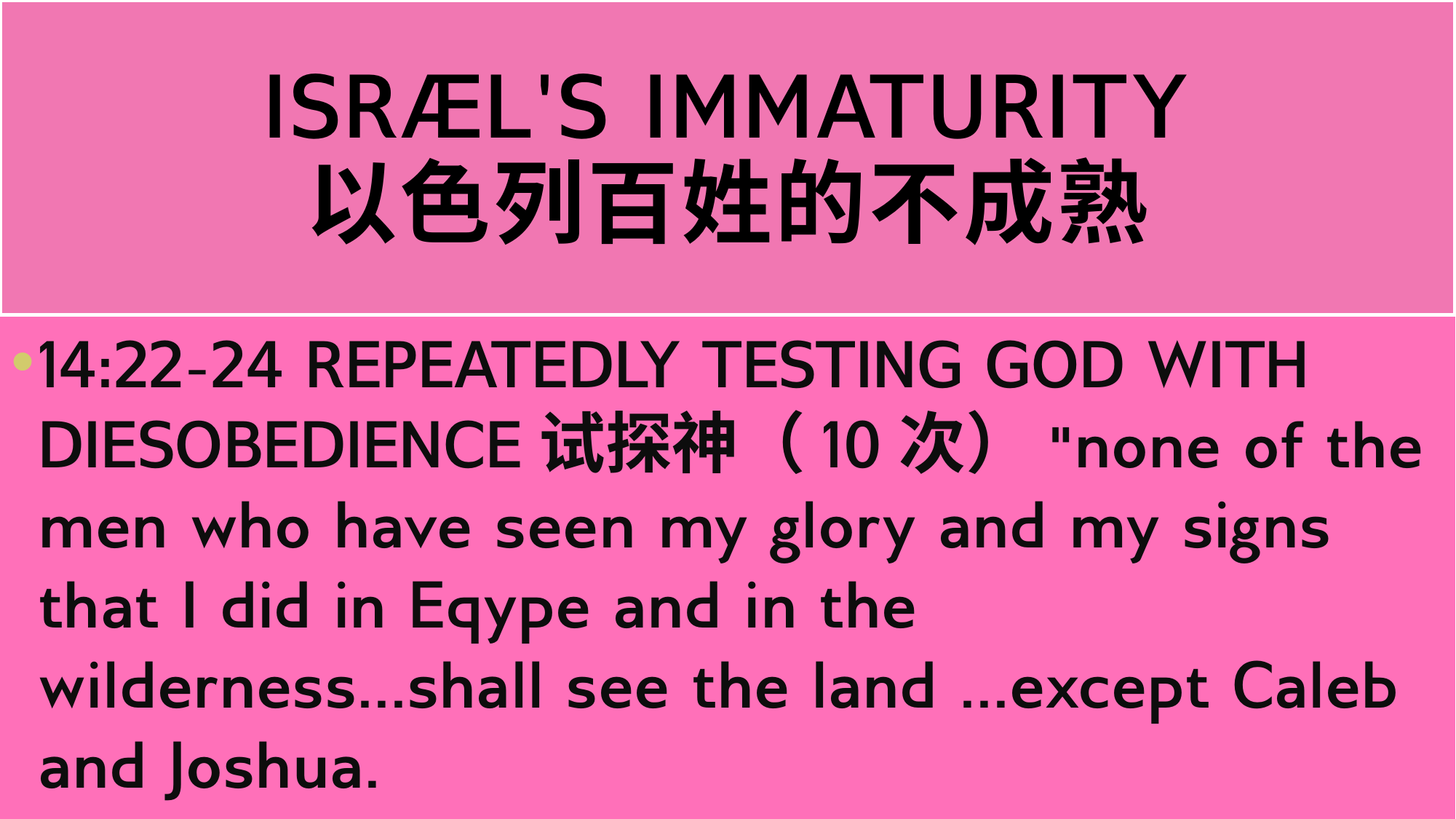

# ISRAEL'S IMMATURITY 以色列百姓的不成熟
14:22-24 REPEATEDLY TESTING GOD WITH DIESOBEDIENCE试探神（10次）"none of the men who have seen my glory and my signs that I did in Eqype and in the wilderness...shall see the land ...except Caleb and Joshua.